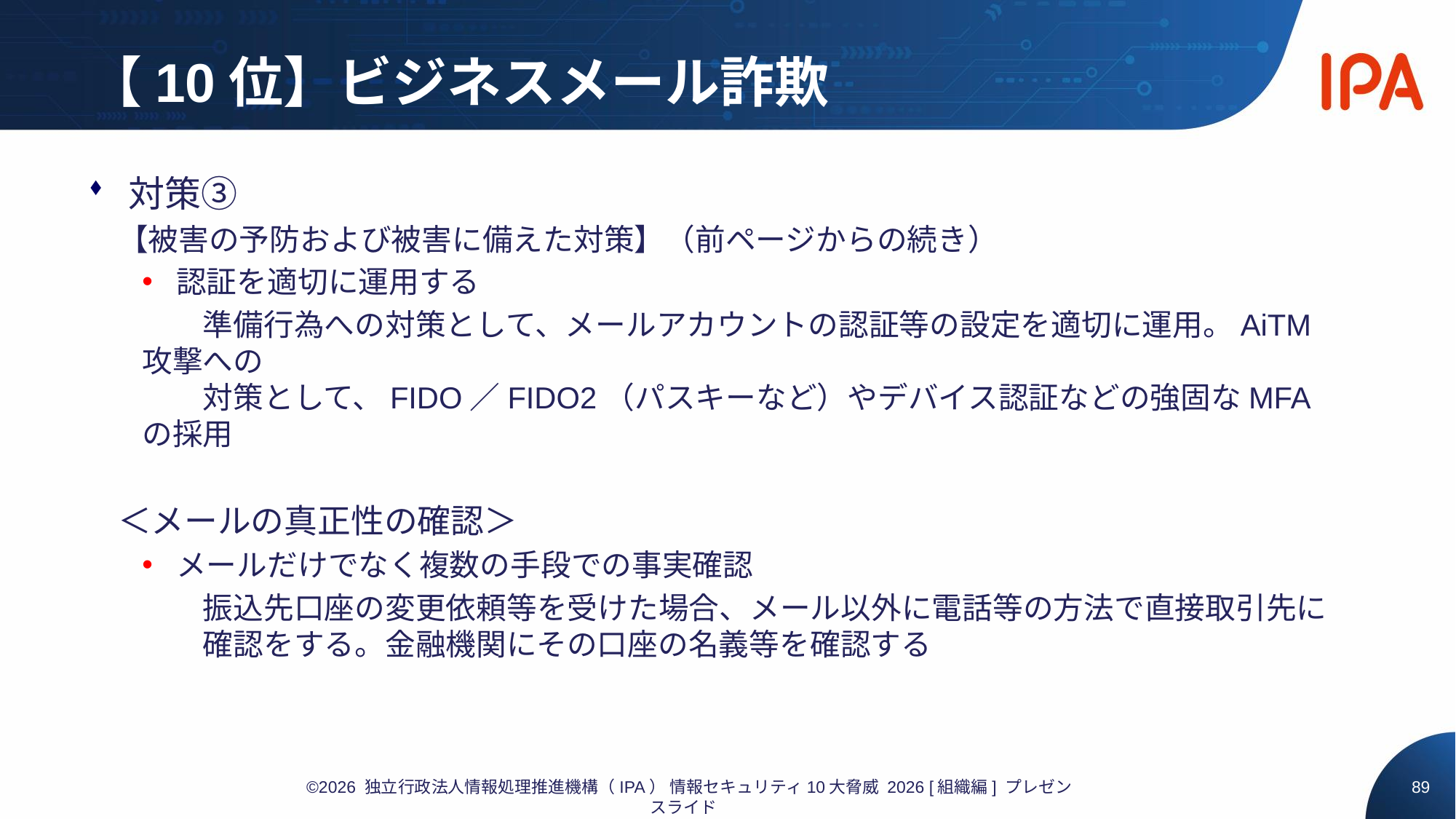

# 【10位】ビジネスメール詐欺
対策③
　【被害の予防および被害に備えた対策】（前ページからの続き）
認証を適切に運用する
　　準備行為への対策として、メールアカウントの認証等の設定を適切に運用。AiTM攻撃への
　　対策として、FIDO／FIDO2（パスキーなど）やデバイス認証などの強固なMFAの採用

　＜メールの真正性の確認＞
メールだけでなく複数の手段での事実確認
　　振込先口座の変更依頼等を受けた場合、メール以外に電話等の方法で直接取引先に
　　確認をする。金融機関にその口座の名義等を確認する
89
©2026 独立行政法人情報処理推進機構（IPA） 情報セキュリティ10大脅威 2026 [組織編] プレゼンスライド